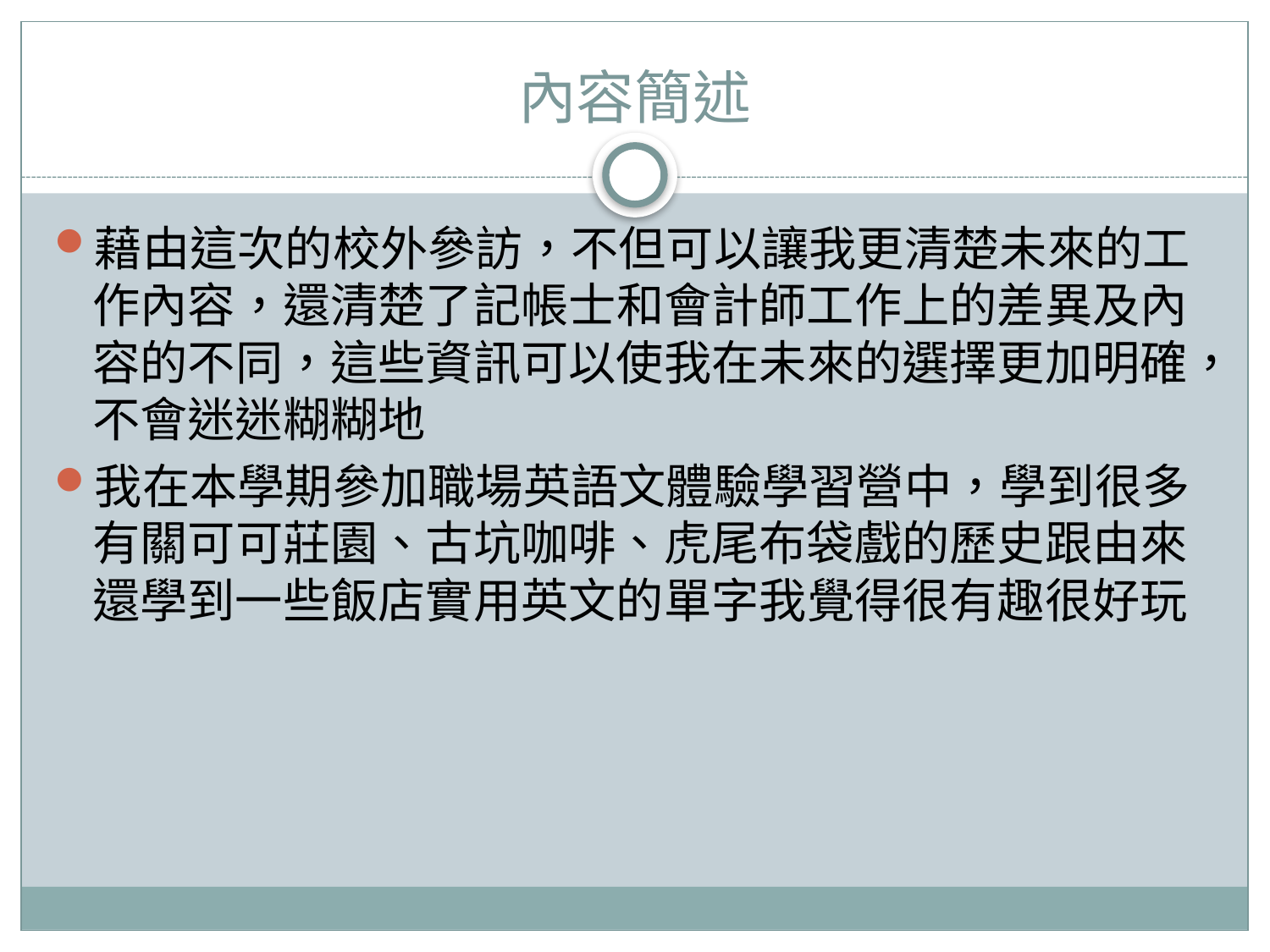

# 內容簡述
藉由這次的校外參訪，不但可以讓我更清楚未來的工作內容，還清楚了記帳士和會計師工作上的差異及內容的不同，這些資訊可以使我在未來的選擇更加明確，不會迷迷糊糊地
我在本學期參加職場英語文體驗學習營中，學到很多有關可可莊園、古坑咖啡、虎尾布袋戲的歷史跟由來還學到一些飯店實用英文的單字我覺得很有趣很好玩